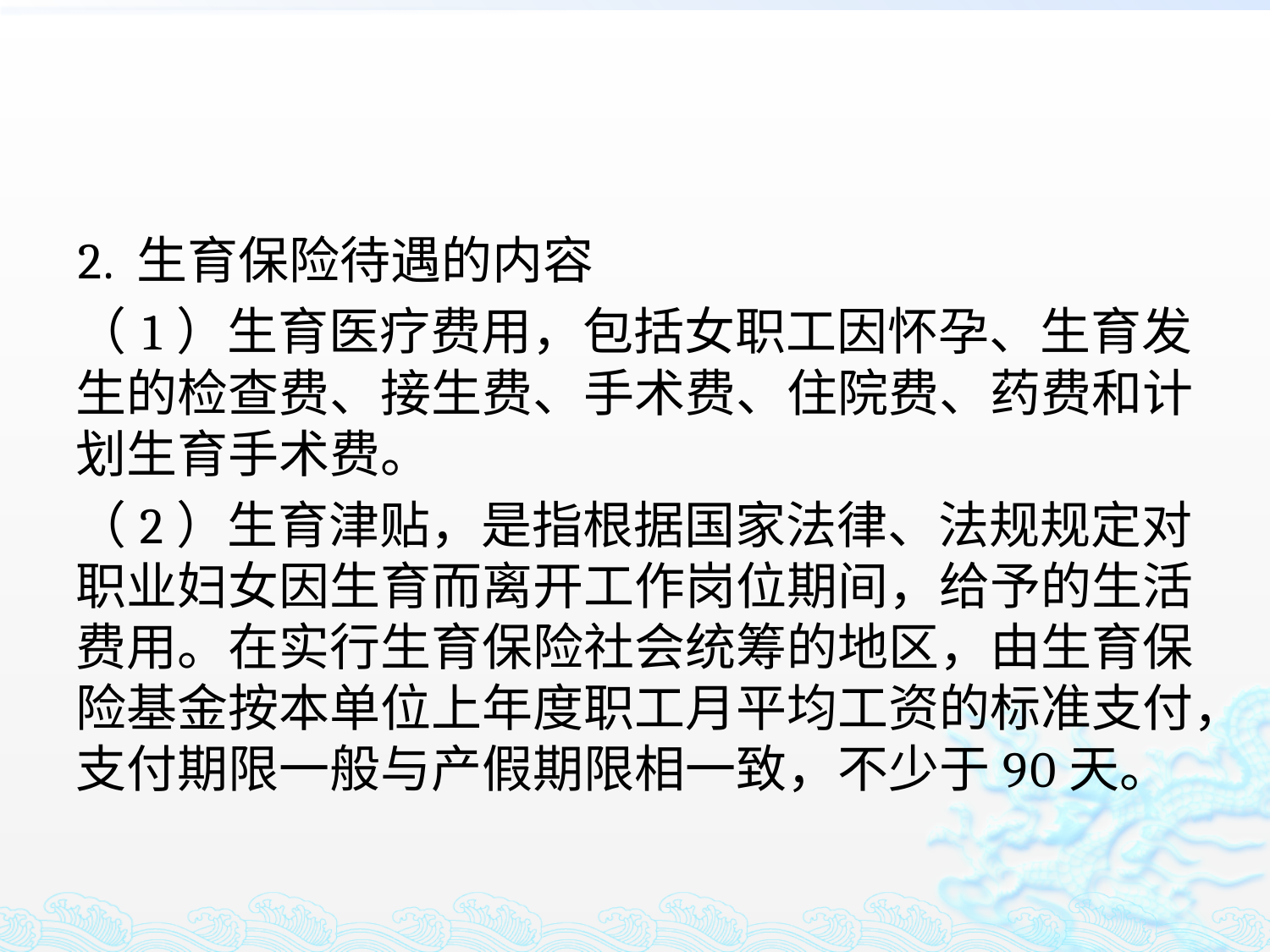

#
2. 生育保险待遇的内容
（1）生育医疗费用，包括女职工因怀孕、生育发生的检查费、接生费、手术费、住院费、药费和计划生育手术费。
（2）生育津贴，是指根据国家法律、法规规定对职业妇女因生育而离开工作岗位期间，给予的生活费用。在实行生育保险社会统筹的地区，由生育保险基金按本单位上年度职工月平均工资的标准支付，支付期限一般与产假期限相一致，不少于90天。